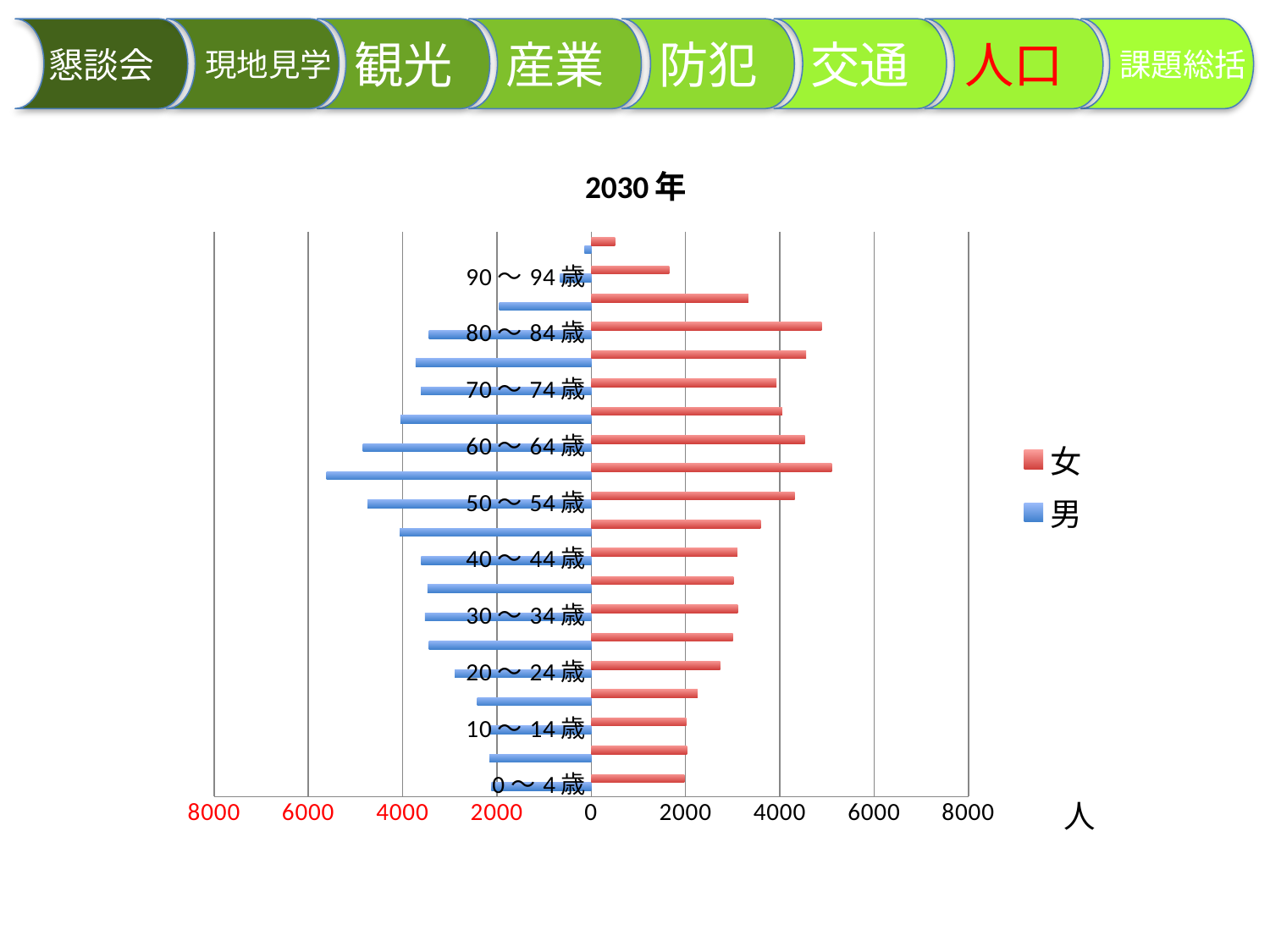

現地見学
交通
観光
防犯
懇談会
産業
　課題総括
人口

### Chart: 2030年

| Category | 男 | 女 |
|---|---|---|
| 0～4歳 | -2116.607420357072 | 1978.57358360566 |
| 5～9歳 | -2156.314425862024 | 2030.36768264862 |
| 10～14歳 | -2165.631436704921 | 2018.11523475337 |
| 15～19歳 | -2418.981026844952 | 2256.04050663542 |
| 20～24歳 | -2892.500356011718 | 2738.08711136572 |
| 25～29歳 | -3441.550487970646 | 3008.35423501025 |
| 30～34歳 | -3526.628671412634 | 3110.51803745913 |
| 35～39歳 | -3471.749646602823 | 3020.85282853332 |
| 40～44歳 | -3607.327486547852 | 3101.50186685385 |
| 45～49歳 | -4059.91028960942 | 3594.52318134946 |
| 50～54歳 | -4741.659689892107 | 4316.42634400555 |
| 55～59歳 | -5614.287436771816 | 5104.29814437166 |
| 60～64歳 | -4844.68949557304 | 4534.15213996924 |
| 65～69歳 | -4046.742733585226 | 4049.93579717363 |
| 70～74歳 | -3612.144653321477 | 3932.02579644128 |
| 75～79歳 | -3722.613120422908 | 4556.85325824366 |
| 80～84歳 | -3441.043734124746 | 4885.24723054388 |
| 85～89歳 | -1949.45576086938 | 3335.53168045067 |
| 90～94歳 | -664.110880312634 | 1654.04223568501 |
| 95歳以上 | -140.7291182011771 | 505.0016072457769 |
人